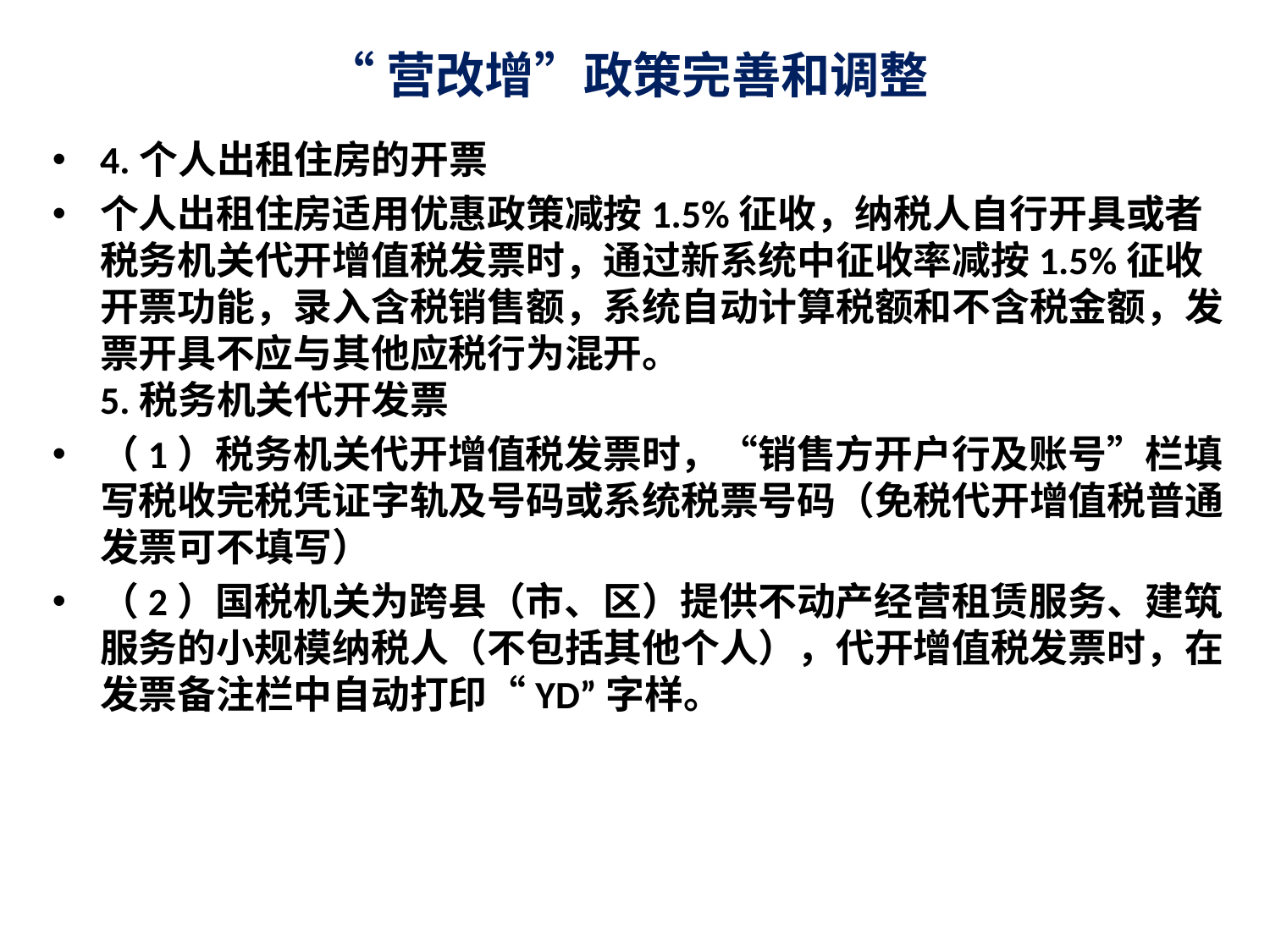

# “营改增”政策完善和调整
4.个人出租住房的开票
个人出租住房适用优惠政策减按1.5%征收，纳税人自行开具或者税务机关代开增值税发票时，通过新系统中征收率减按1.5%征收开票功能，录入含税销售额，系统自动计算税额和不含税金额，发票开具不应与其他应税行为混开。
5.税务机关代开发票
（1）税务机关代开增值税发票时，“销售方开户行及账号”栏填写税收完税凭证字轨及号码或系统税票号码（免税代开增值税普通发票可不填写）
（2）国税机关为跨县（市、区）提供不动产经营租赁服务、建筑服务的小规模纳税人（不包括其他个人），代开增值税发票时，在发票备注栏中自动打印“YD”字样。